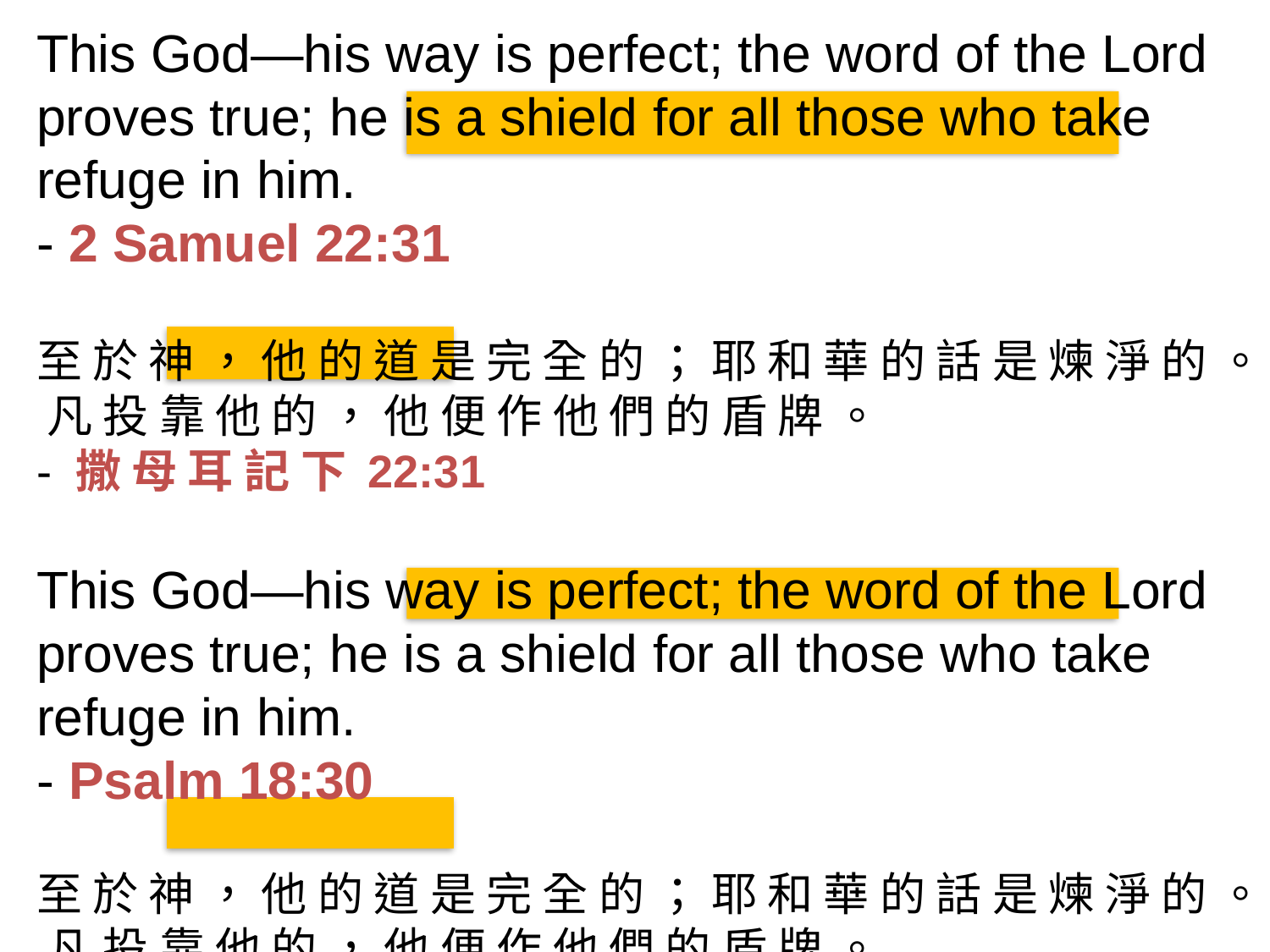

This God—his way is perfect; the word of the Lord proves true; he is a shield for all those who take refuge in him.
- 2 Samuel 22:31

至 於 神 ， 他 的 道 是 完 全 的 ； 耶 和 華 的 話 是 煉 淨 的 。 凡 投 靠 他 的 ， 他 便 作 他 們 的 盾 牌 。
- 撒 母 耳 記 下 22:31

This God—his way is perfect; the word of the Lord proves true; he is a shield for all those who take refuge in him.
- Psalm 18:30

至 於 神 ， 他 的 道 是 完 全 的 ； 耶 和 華 的 話 是 煉 淨 的 。 凡 投 靠 他 的 ， 他 便 作 他 們 的 盾 牌 。
- 詩 篇 18:30